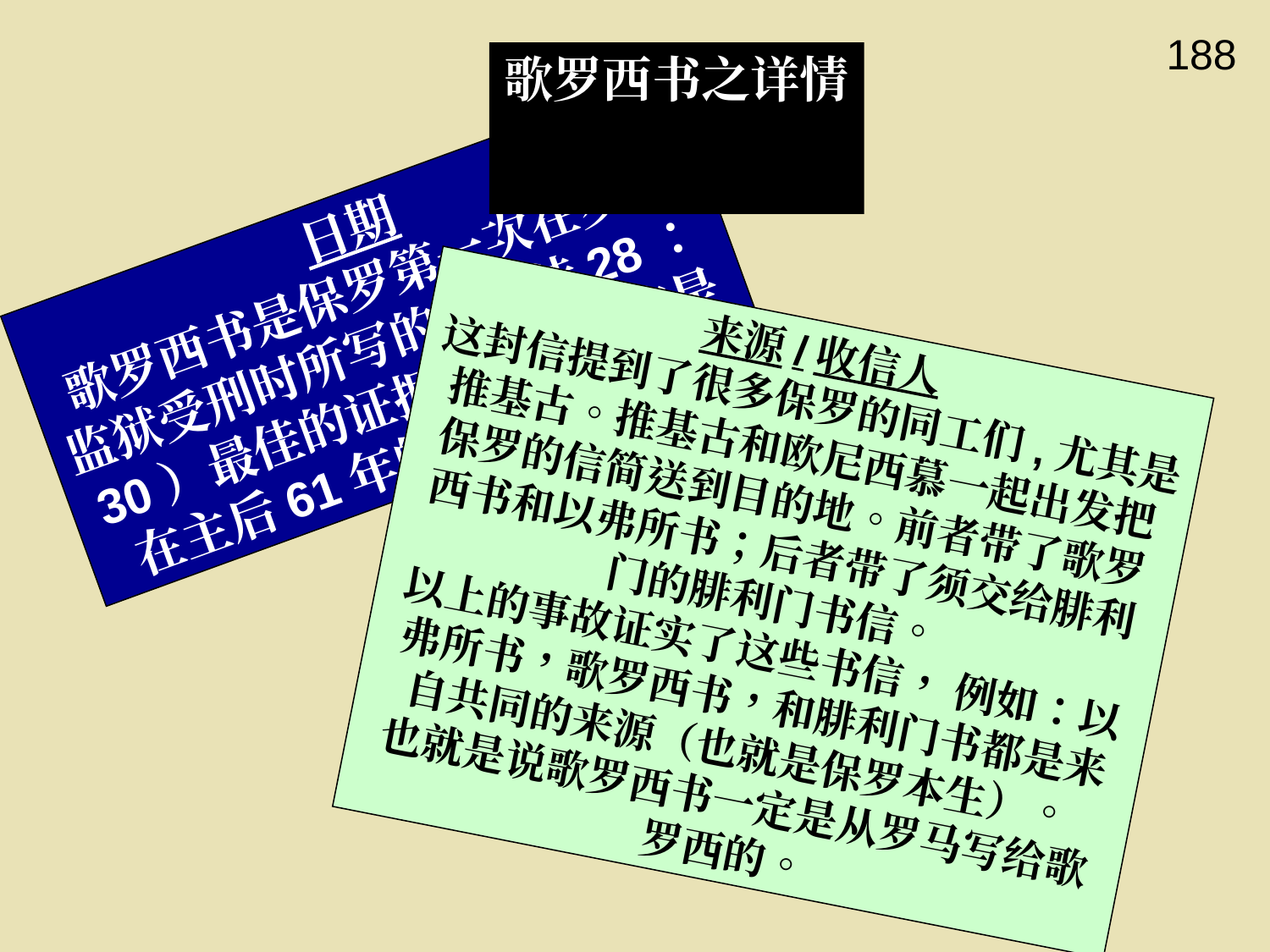

188
歌罗西书之详情
日期
歌罗西书是保罗第一次在罗马监狱受刑时所写的。（徒28：30）最佳的证据提议这封信是在主后61年的秋天所写的。
来源/收信人
这封信提到了很多保罗的同工们,尤其是推基古。推基古和欧尼西慕一起出发把保罗的信简送到目的地。前者带了歌罗西书和以弗所书；后者带了须交给腓利门的腓利门书信。
以上的事故证实了这些书信， 例如：以弗所书，歌罗西书，和腓利门书都是来自共同的来源（也就是保罗本生）。
也就是说歌罗西书一定是从罗马写给歌罗西的。